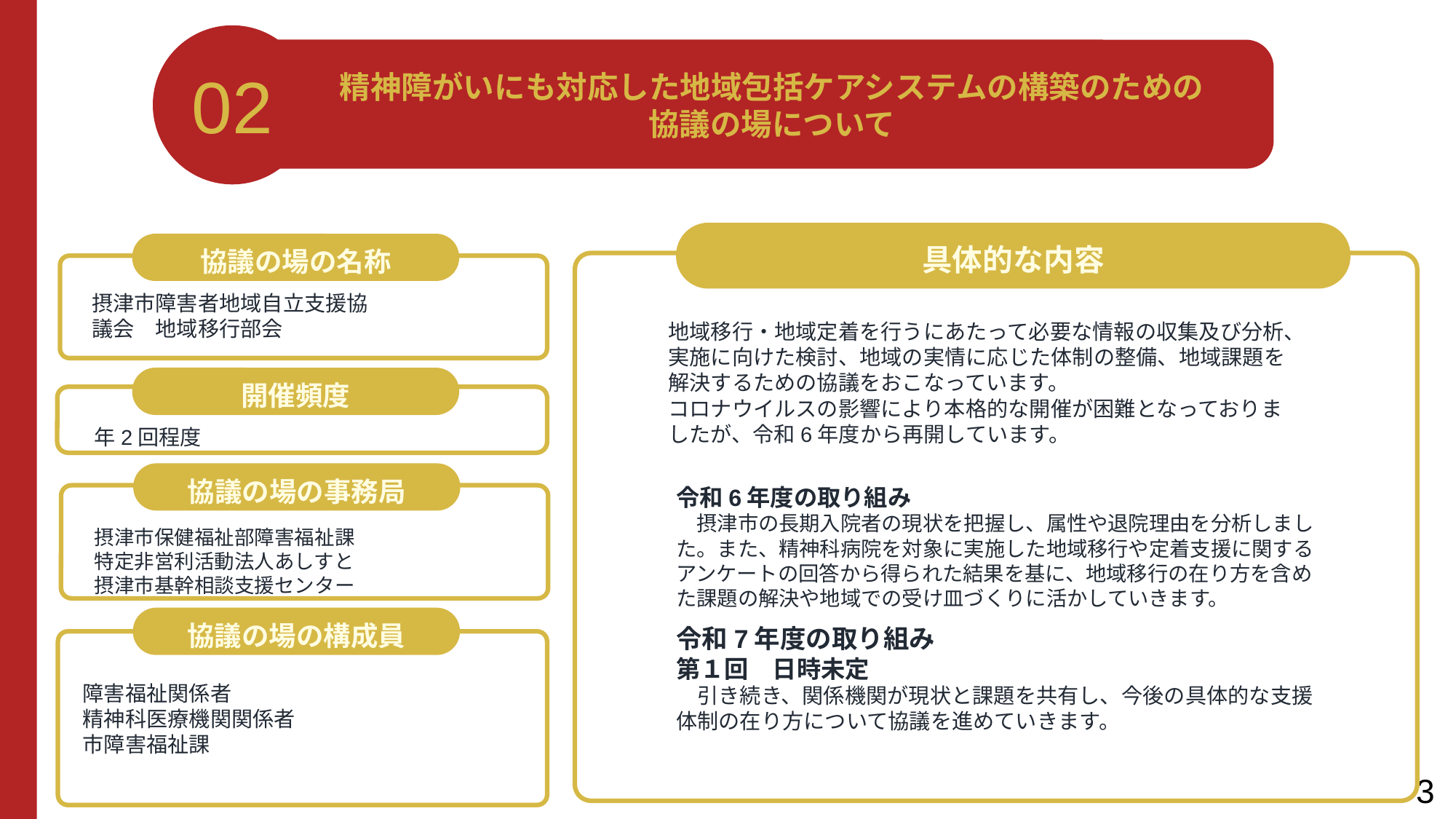

02

精神障がいにも対応した地域包括ケアシステムの構築のための
協議の場について
具体的な内容
協議の場の名称

摂津市障害者地域自立支援協議会　地域移行部会
地域移行・地域定着を行うにあたって必要な情報の収集及び分析、実施に向けた検討、地域の実情に応じた体制の整備、地域課題を解決するための協議をおこなっています。
コロナウイルスの影響により本格的な開催が困難となっておりましたが、令和6年度から再開しています。
開催頻度

年2回程度

協議の場の事務局
令和6年度の取り組み
　摂津市の長期入院者の現状を把握し、属性や退院理由を分析しました。また、精神科病院を対象に実施した地域移行や定着支援に関するアンケートの回答から得られた結果を基に、地域移行の在り方を含めた課題の解決や地域での受け皿づくりに活かしていきます。

摂津市保健福祉部障害福祉課
特定非営利活動法人あしすと
摂津市基幹相談支援センター

協議の場の構成員
令和7年度の取り組み
第１回　日時未定
　引き続き、関係機関が現状と課題を共有し、今後の具体的な支援体制の在り方について協議を進めていきます。

障害福祉関係者
精神科医療機関関係者
市障害福祉課